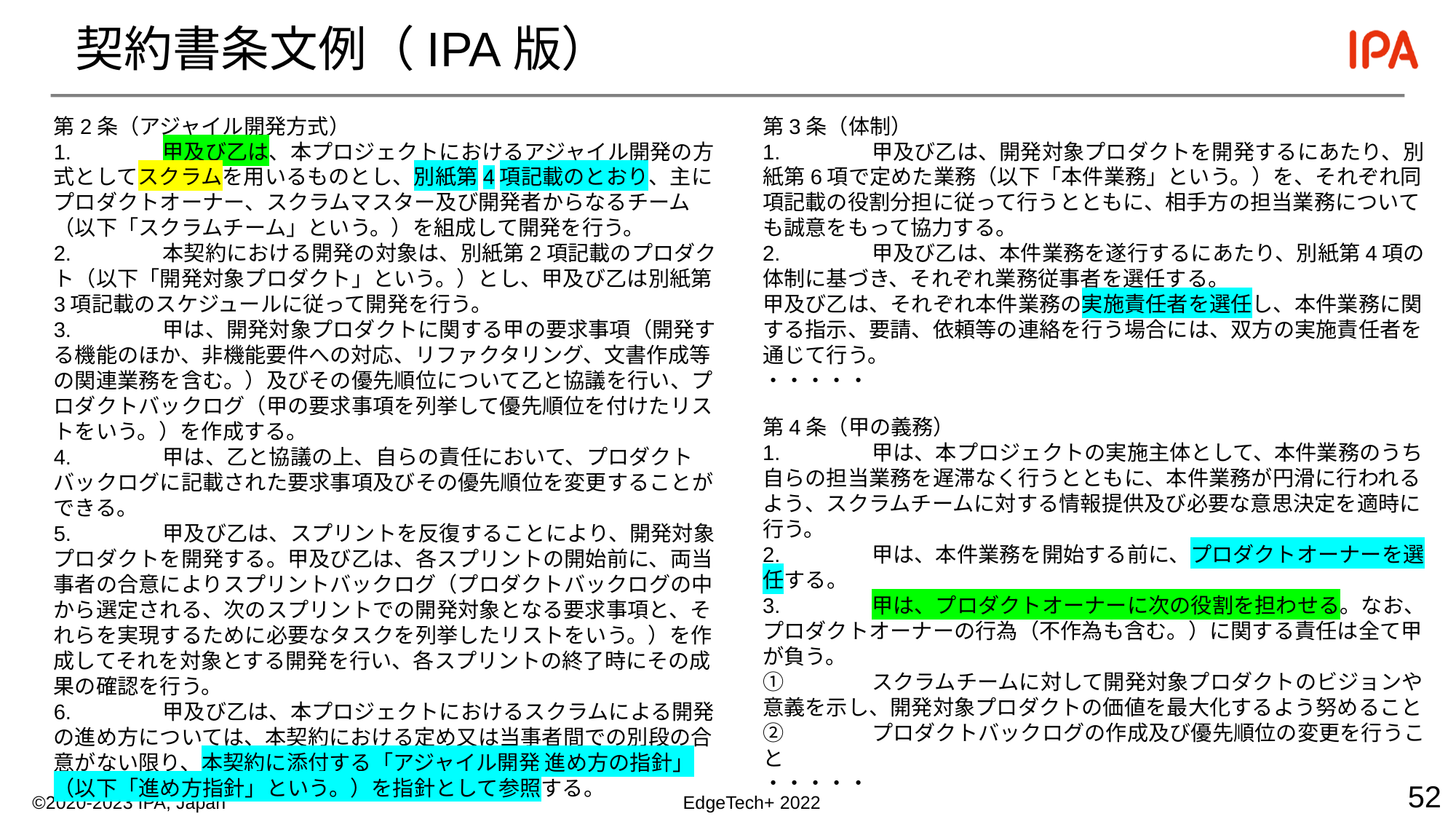

# 契約書条文例（IPA版）
第2条（アジャイル開発方式）
1.	甲及び乙は、本プロジェクトにおけるアジャイル開発の方式としてスクラムを用いるものとし、別紙第4項記載のとおり、主にプロダクトオーナー、スクラムマスター及び開発者からなるチーム（以下「スクラムチーム」という。）を組成して開発を行う。
2.	本契約における開発の対象は、別紙第2項記載のプロダクト（以下「開発対象プロダクト」という。）とし、甲及び乙は別紙第3項記載のスケジュールに従って開発を行う。
3.	甲は、開発対象プロダクトに関する甲の要求事項（開発する機能のほか、非機能要件への対応、リファクタリング、文書作成等の関連業務を含む。）及びその優先順位について乙と協議を行い、プロダクトバックログ（甲の要求事項を列挙して優先順位を付けたリストをいう。）を作成する。
4.	甲は、乙と協議の上、自らの責任において、プロダクトバックログに記載された要求事項及びその優先順位を変更することができる。
5.	甲及び乙は、スプリントを反復することにより、開発対象プロダクトを開発する。甲及び乙は、各スプリントの開始前に、両当事者の合意によりスプリントバックログ（プロダクトバックログの中から選定される、次のスプリントでの開発対象となる要求事項と、それらを実現するために必要なタスクを列挙したリストをいう。）を作成してそれを対象とする開発を行い、各スプリントの終了時にその成果の確認を行う。
6.	甲及び乙は、本プロジェクトにおけるスクラムによる開発の進め方については、本契約における定め又は当事者間での別段の合意がない限り、本契約に添付する「アジャイル開発 進め方の指針」（以下「進め方指針」という。）を指針として参照する。
第3条（体制）
1.	甲及び乙は、開発対象プロダクトを開発するにあたり、別紙第6項で定めた業務（以下「本件業務」という。）を、それぞれ同項記載の役割分担に従って行うとともに、相手方の担当業務についても誠意をもって協力する。
2.	甲及び乙は、本件業務を遂行するにあたり、別紙第4項の体制に基づき、それぞれ業務従事者を選任する。
甲及び乙は、それぞれ本件業務の実施責任者を選任し、本件業務に関する指示、要請、依頼等の連絡を行う場合には、双方の実施責任者を通じて行う。
・・・・・
第4条（甲の義務）
1.	甲は、本プロジェクトの実施主体として、本件業務のうち自らの担当業務を遅滞なく行うとともに、本件業務が円滑に行われるよう、スクラムチームに対する情報提供及び必要な意思決定を適時に行う。
2.	甲は、本件業務を開始する前に、プロダクトオーナーを選任する。
3.	甲は、プロダクトオーナーに次の役割を担わせる。なお、プロダクトオーナーの行為（不作為も含む。）に関する責任は全て甲が負う。
①	スクラムチームに対して開発対象プロダクトのビジョンや意義を示し、開発対象プロダクトの価値を最大化するよう努めること
②	プロダクトバックログの作成及び優先順位の変更を行うこと
・・・・・
©2020-2023 IPA, Japan
EdgeTech+ 2022